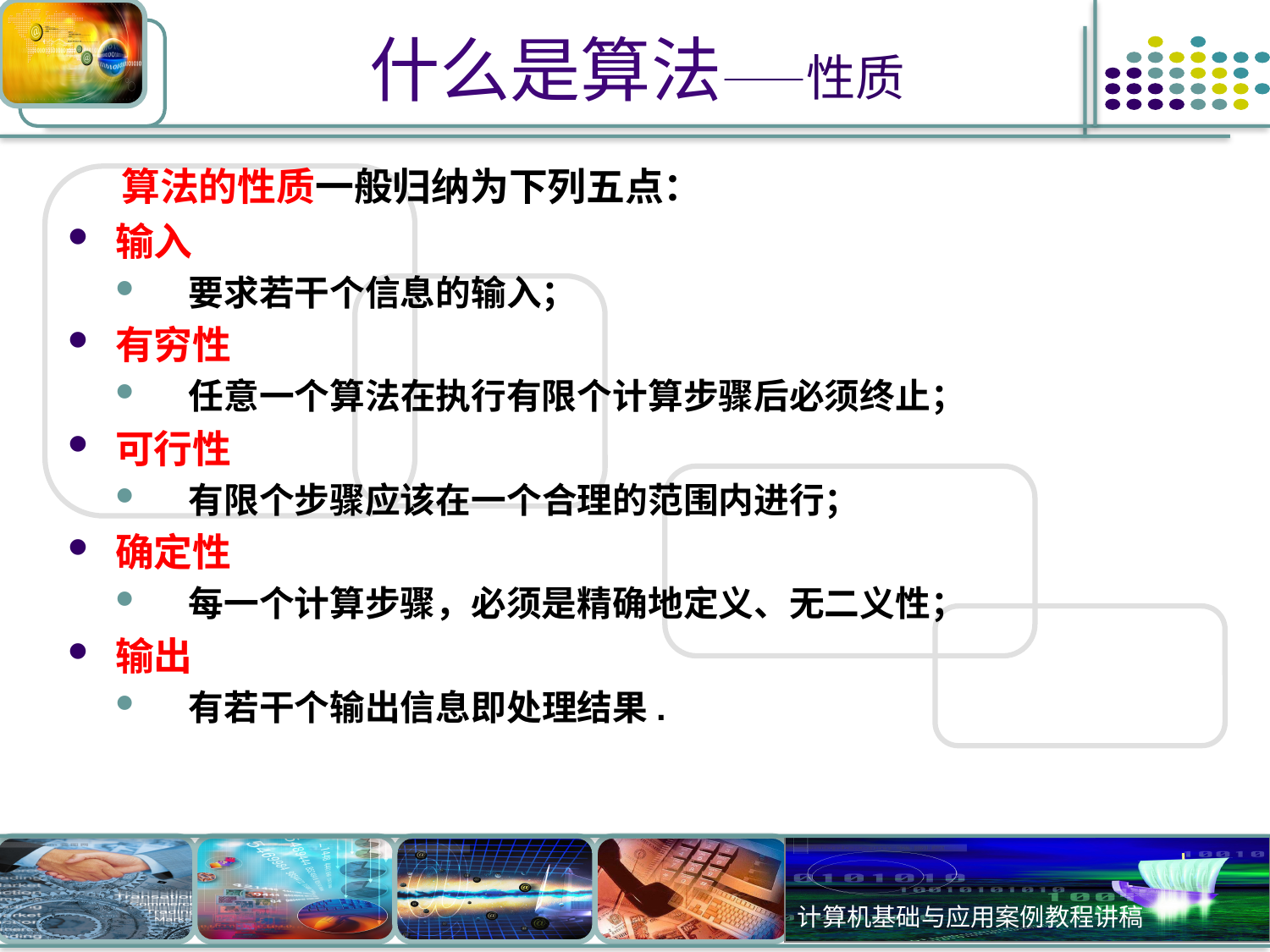

# 什么是算法——性质
     算法的性质一般归纳为下列五点：
输入
  要求若干个信息的输入；
有穷性
  任意一个算法在执行有限个计算步骤后必须终止；
可行性
  有限个步骤应该在一个合理的范围内进行；
确定性
  每一个计算步骤，必须是精确地定义、无二义性；
输出
  有若干个输出信息即处理结果.